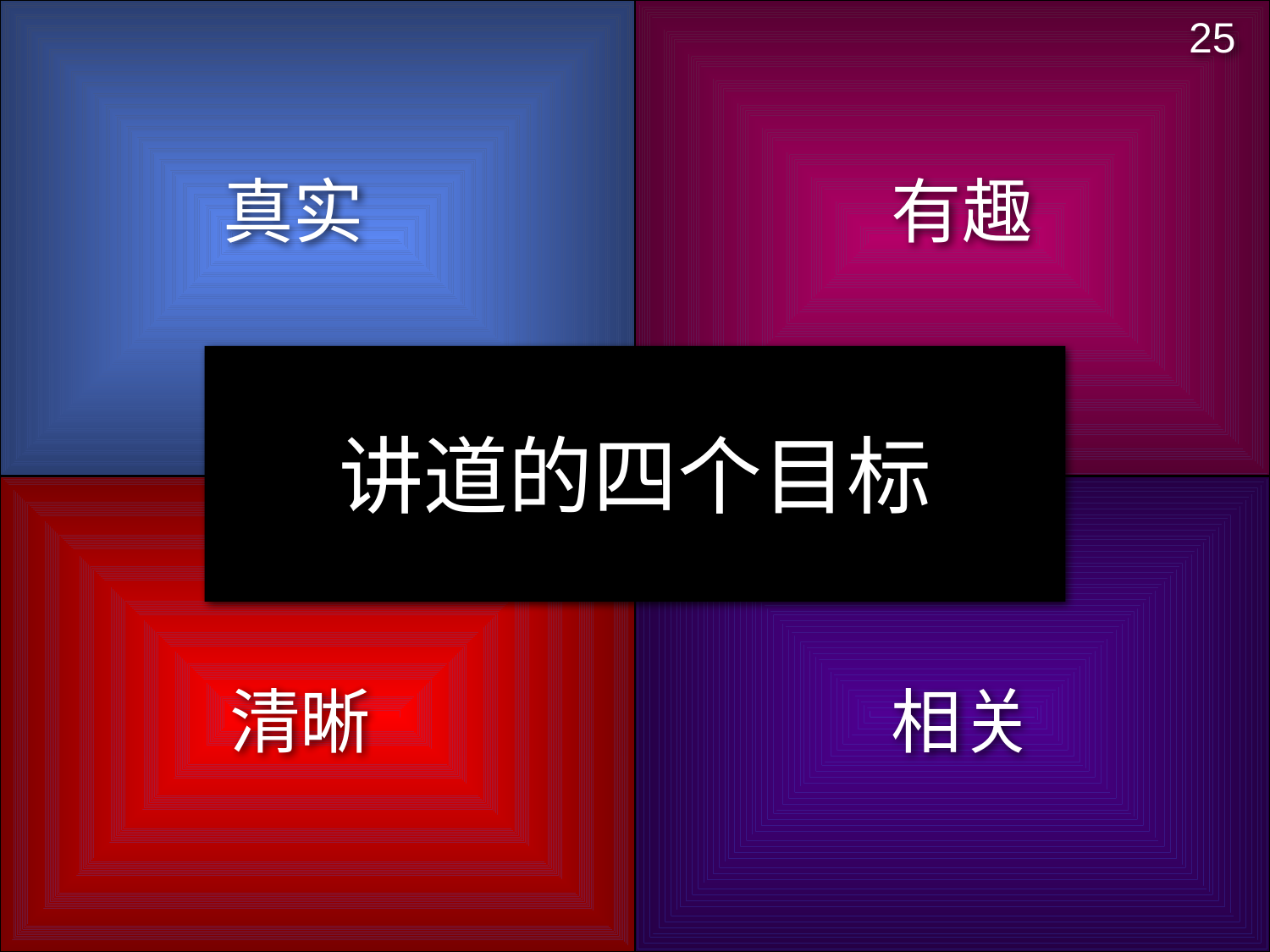

25

真实
有趣
# 讲道的四个目标

清晰
相关